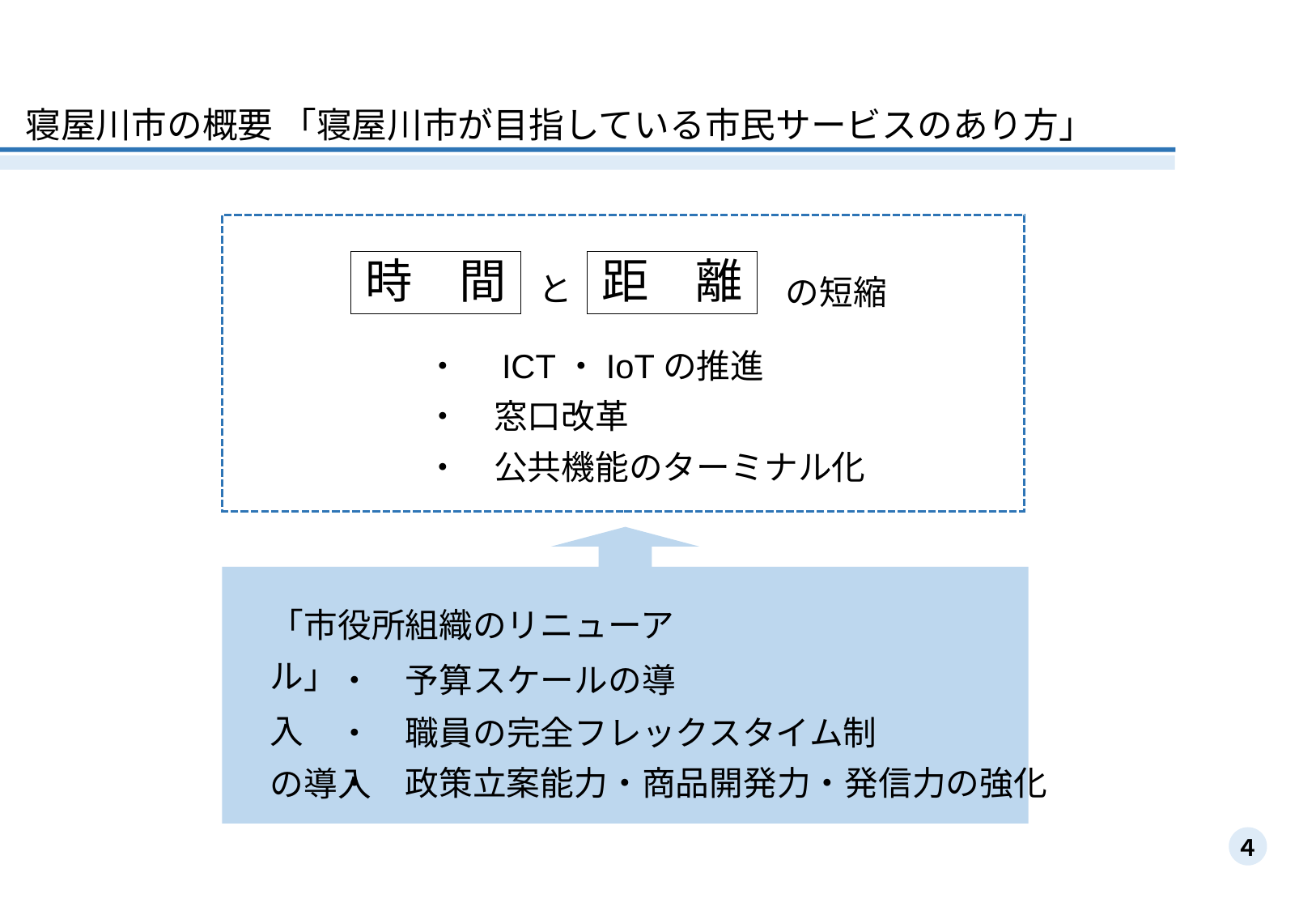

寝屋川市の概要 「寝屋川市が目指している市民サービスのあり方」

時　間
距　離
と
の短縮
　　・　ICT・IoTの推進
　　・　窓口改革
　　・　公共機能のターミナル化

「市役所組織のリニューアル」
　　・　予算スケールの導入
　　・　職員の完全フレックスタイム制の導入
　　・　政策立案能力・商品開発力・発信力の強化

４